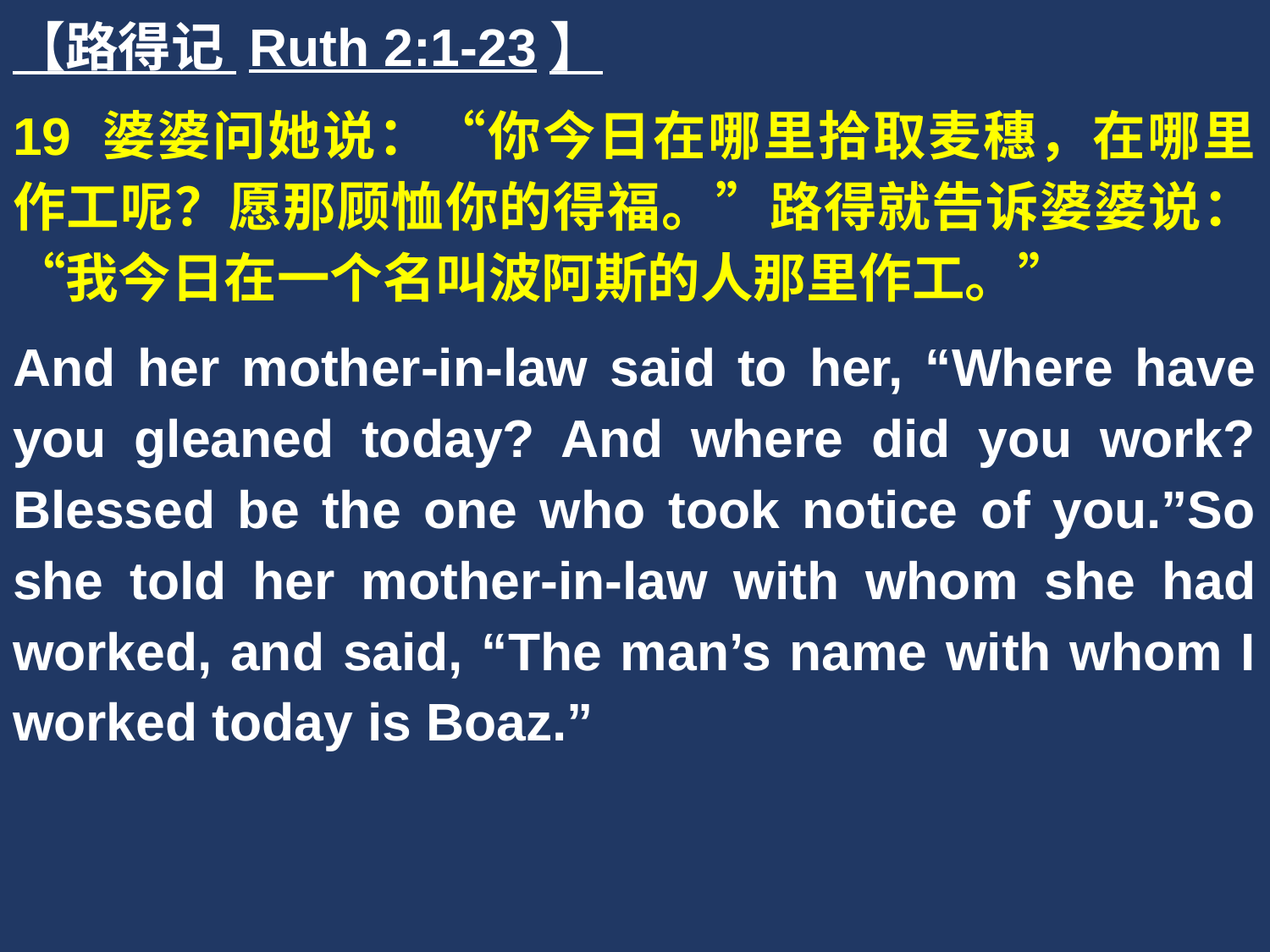

【路得记 Ruth 2:1-23】
19 婆婆问她说：“你今日在哪里拾取麦穗，在哪里作工呢？愿那顾恤你的得福。”路得就告诉婆婆说：“我今日在一个名叫波阿斯的人那里作工。”
And her mother-in-law said to her, “Where have you gleaned today? And where did you work? Blessed be the one who took notice of you.”So she told her mother-in-law with whom she had worked, and said, “The man’s name with whom I worked today is Boaz.”